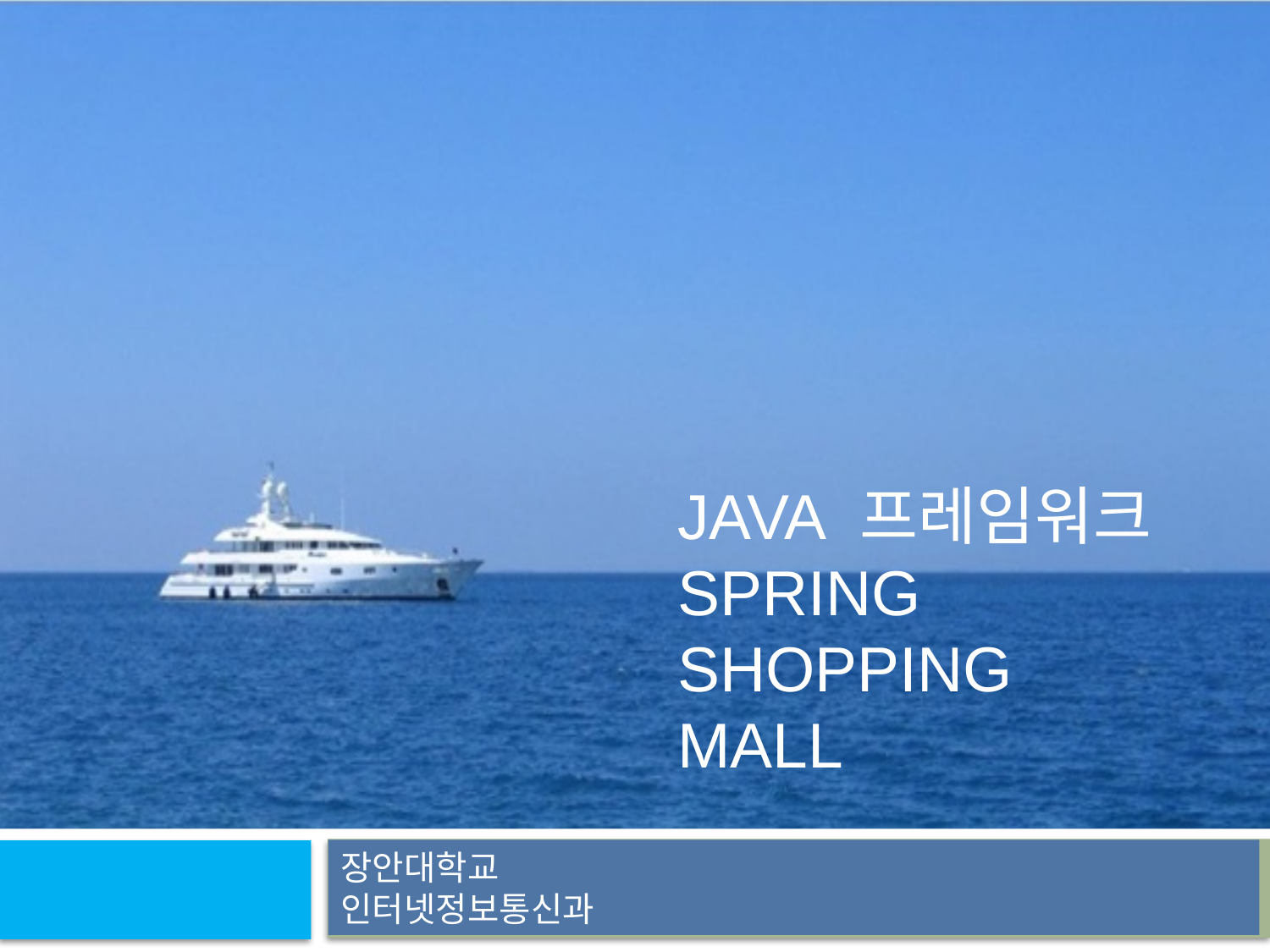

# Java 프레임워크 Spring Shopping Mall
장안대학교
인터넷정보통신과